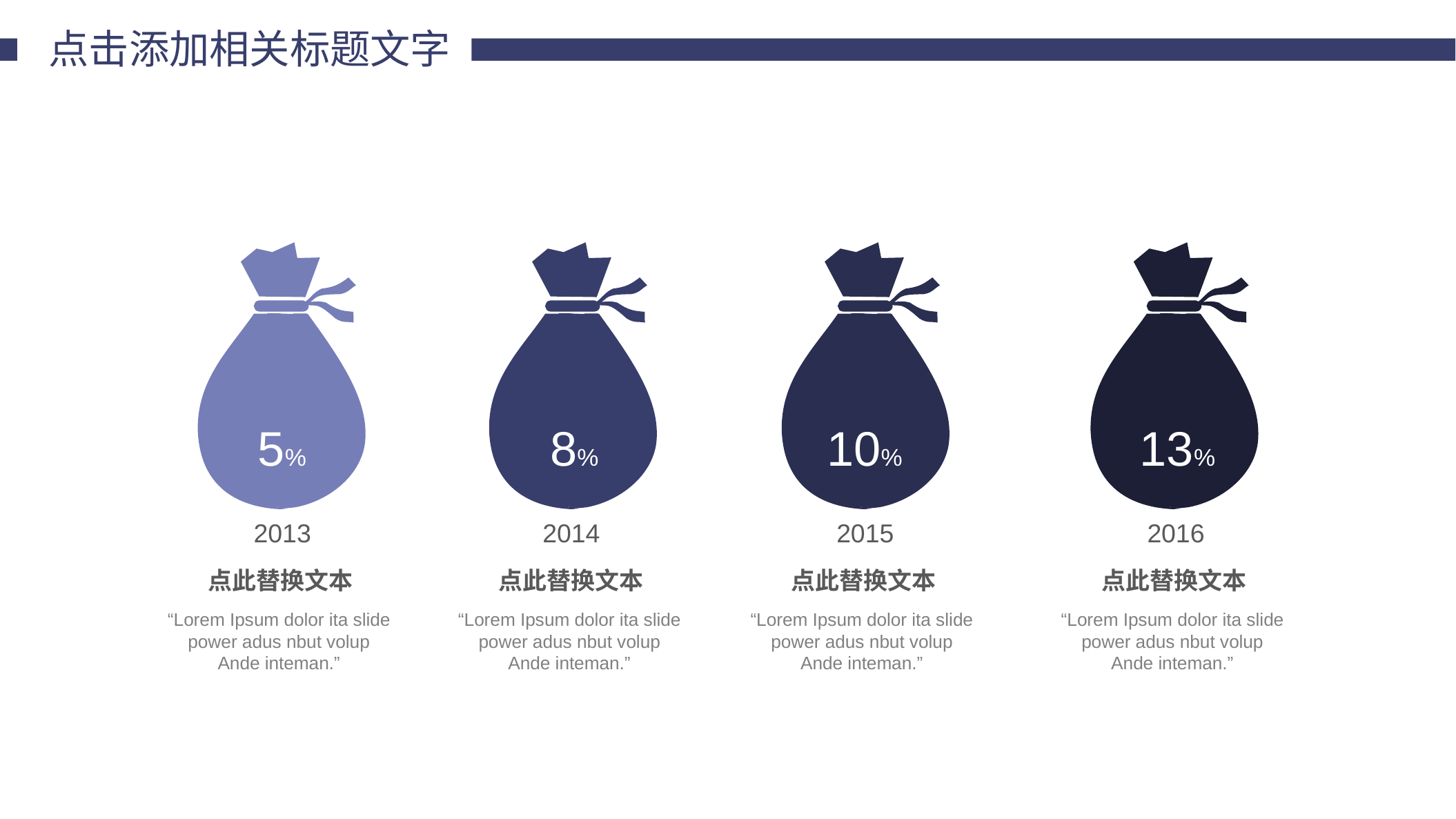

点击添加相关标题文字

5%

8%

10%

13%
2013
2014
2015
2016
点此替换文本
“Lorem Ipsum dolor ita slide power adus nbut volup
Ande inteman.”
点此替换文本
“Lorem Ipsum dolor ita slide power adus nbut volup
Ande inteman.”
点此替换文本
“Lorem Ipsum dolor ita slide power adus nbut volup
Ande inteman.”
点此替换文本
“Lorem Ipsum dolor ita slide power adus nbut volup
Ande inteman.”